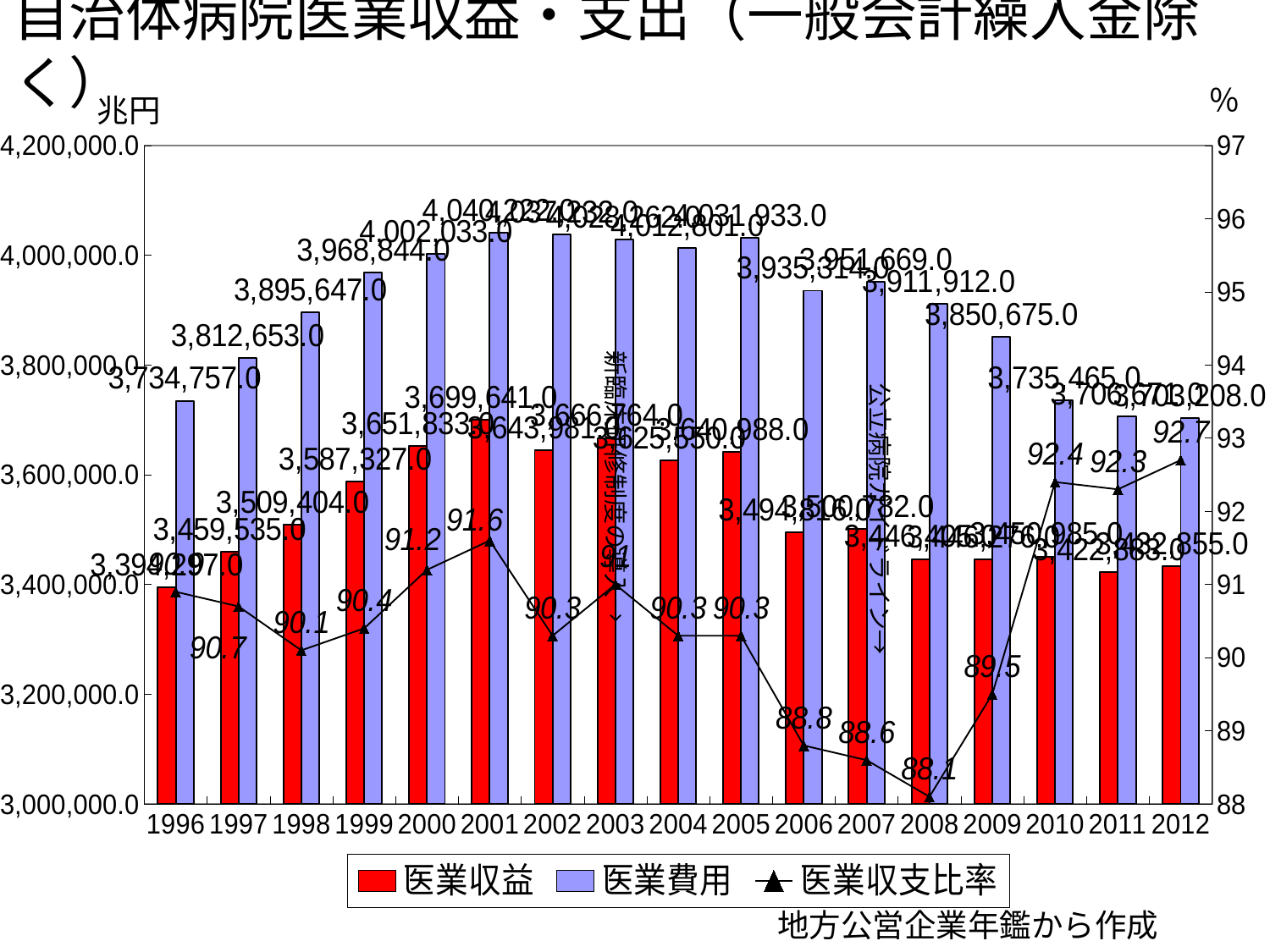

# 自治体病院医業収益・支出（一般会計繰入金除く）
％

### Chart

| Category | 医業収益 | 医業費用 | 医業収支比率 |
|---|---|---|---|
| 1996 | 3394297.0 | 3734757.0 | 90.9 |
| 1997 | 3459535.0 | 3812653.0 | 90.7 |
| 1998 | 3509404.0 | 3895647.0 | 90.1 |
| 1999 | 3587327.0 | 3968844.0 | 90.4 |
| 2000 | 3651833.0 | 4002033.0 | 91.2 |
| 2001 | 3699641.0 | 4040222.0 | 91.6 |
| 2002 | 3643981.0 | 4037232.0 | 90.3 |
| 2003 | 3666764.0 | 4028262.0 | 91.0 |
| 2004 | 3625550.0 | 4012801.0 | 90.3 |
| 2005 | 3640988.0 | 4031933.0 | 90.3 |
| 2006 | 3494816.0 | 3935314.0 | 88.8 |
| 2007 | 3500782.0 | 3951669.0 | 88.6 |
| 2008 | 3446405.0 | 3911912.0 | 88.1 |
| 2009 | 3446276.0 | 3850675.0 | 89.5 |
| 2010 | 3450985.0 | 3735465.0 | 92.4 |
| 2011 | 3422883.0 | 3706671.0 | 92.3 |
| 2012 | 3432855.0 | 3703208.0 | 92.7 |
兆円
新臨床研修制度の導入→
公立病院ガイドライン→
地方公営企業年鑑から作成